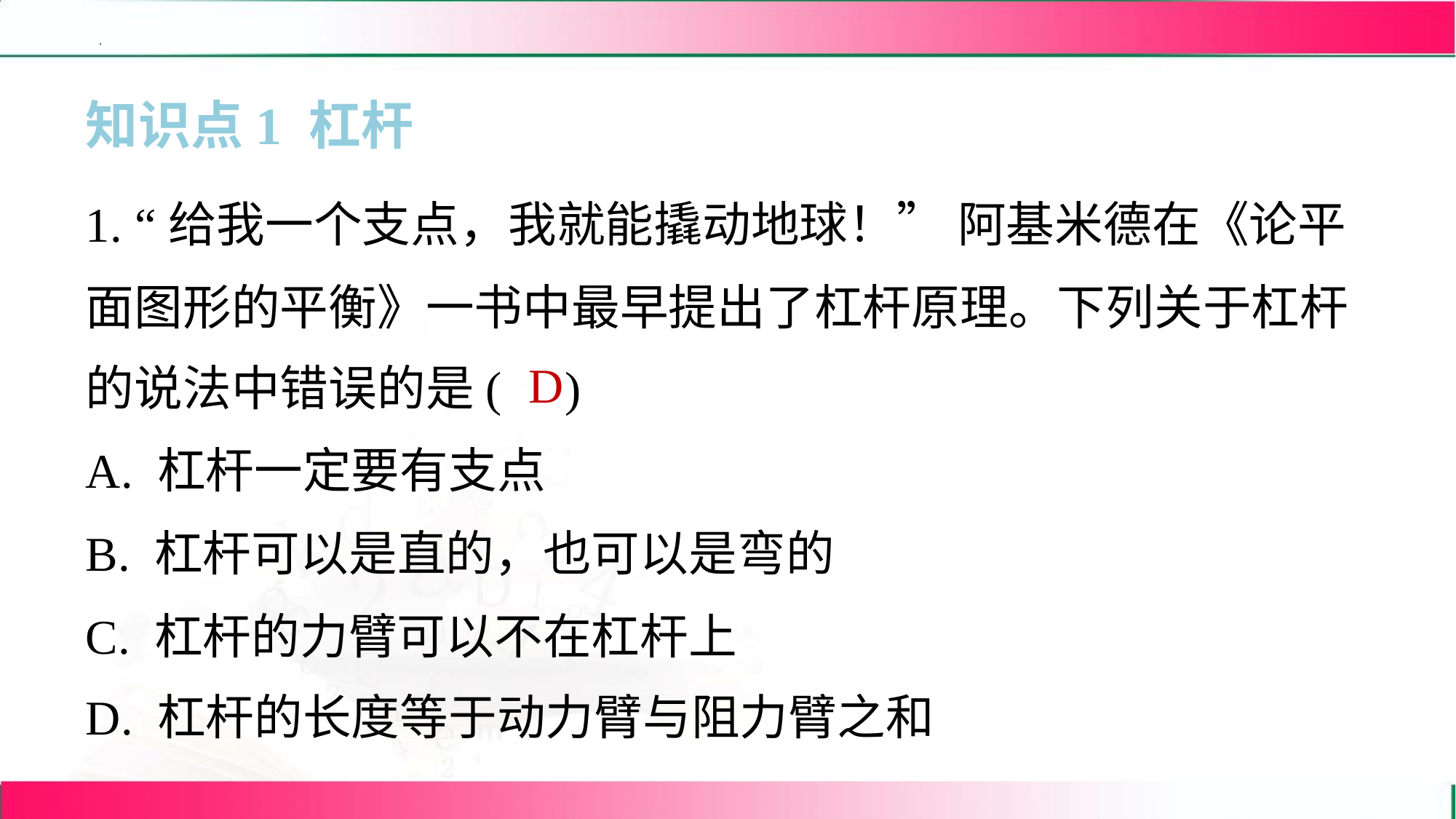

知识点1 杠杆
1. “给我一个支点，我就能撬动地球！” 阿基米德在《论平
面图形的平衡》一书中最早提出了杠杆原理。下列关于杠杆
的说法中错误的是(     )
D
A. 杠杆一定要有支点
B. 杠杆可以是直的，也可以是弯的
C. 杠杆的力臂可以不在杠杆上
D. 杠杆的长度等于动力臂与阻力臂之和